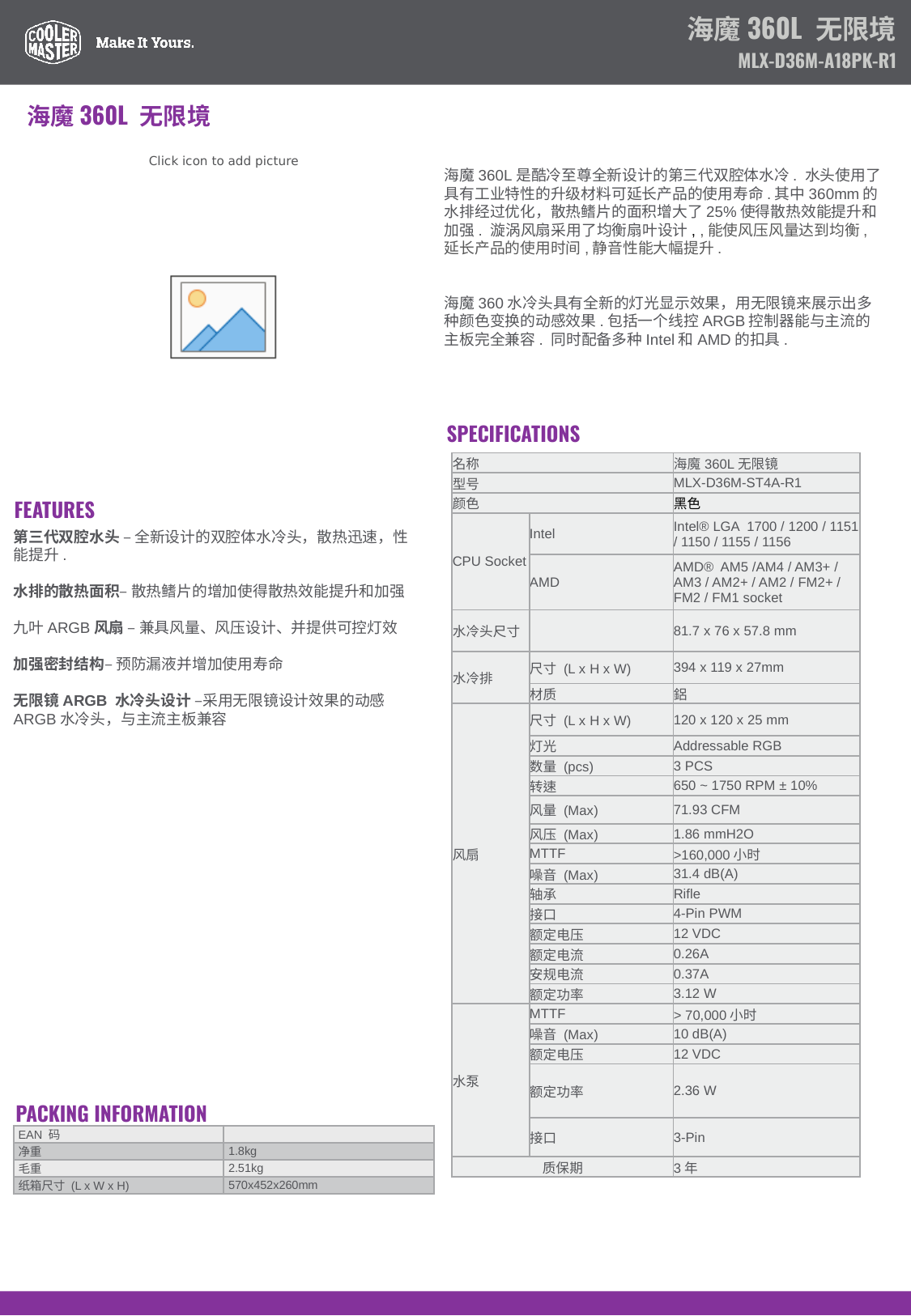

海魔360L 无限境
MLX-D36M-A18PK-R1
# 海魔360L 无限境

海魔360L是酷冷至尊全新设计的第三代双腔体水冷. 水头使用了具有工业特性的升级材料可延长产品的使用寿命.其中360mm的水排经过优化，散热鳍片的面积增大了25%使得散热效能提升和加强. 漩涡风扇采用了均衡扇叶设计, ,能使风压风量达到均衡,延长产品的使用时间,静音性能大幅提升.

海魔360水冷头具有全新的灯光显示效果，用无限镜来展示出多种颜色变换的动感效果.包括一个线控ARGB控制器能与主流的主板完全兼容. 同时配备多种Intel和AMD的扣具.
| 名称 |  | 海魔360L无限镜 |
| --- | --- | --- |
| 型号 |  | MLX-D36M-ST4A-R1 |
| 颜色 |  | 黑色 |
| CPU Socket | Intel | Intel® LGA 1700 / 1200 / 1151 / 1150 / 1155 / 1156 |
|  | AMD | AMD® AM5 /AM4 / AM3+ / AM3 / AM2+ / AM2 / FM2+ / FM2 / FM1 socket |
| 水冷头尺寸 |  | 81.7 x 76 x 57.8 mm |
| 水冷排 | 尺寸 (L x H x W) | 394 x 119 x 27mm |
|  | 材质 | 鋁 |
| 风扇 | 尺寸 (L x H x W) | 120 x 120 x 25 mm |
|  | 灯光 | Addressable RGB |
|  | 数量 (pcs) | 3 PCS |
|  | 转速 | 650 ~ 1750 RPM ± 10% |
|  | 风量 (Max) | 71.93 CFM |
|  | 风压 (Max) | 1.86 mmH2O |
|  | MTTF | >160,000小时 |
|  | 噪音 (Max) | 31.4 dB(A) |
|  | 轴承 | Rifle |
|  | 接口 | 4-Pin PWM |
|  | 额定电压 | 12 VDC |
|  | 额定电流 | 0.26A |
|  | 安规电流 | 0.37A |
|  | 额定功率 | 3.12 W |
| 水泵 | MTTF | > 70,000小时 |
|  | 噪音 (Max) | 10 dB(A) |
|  | 额定电压 | 12 VDC |
|  | 额定功率 | 2.36 W |
|  | 接口 | 3-Pin |
| 质保期 |  | 3年 |
第三代双腔水头 – 全新设计的双腔体水冷头，散热迅速，性能提升.

水排的散热面积– 散热鳍片的增加使得散热效能提升和加强

九叶ARGB风扇 – 兼具风量、风压设计、并提供可控灯效

加强密封结构– 预防漏液并增加使用寿命

无限镜ARGB 水冷头设计 –采用无限镜设计效果的动感ARGB水冷头，与主流主板兼容

| EAN 码 |  |
| --- | --- |
| 净重 | 1.8kg |
| 毛重 | 2.51kg |
| 纸箱尺寸 (L x W x H) | 570x452x260mm |